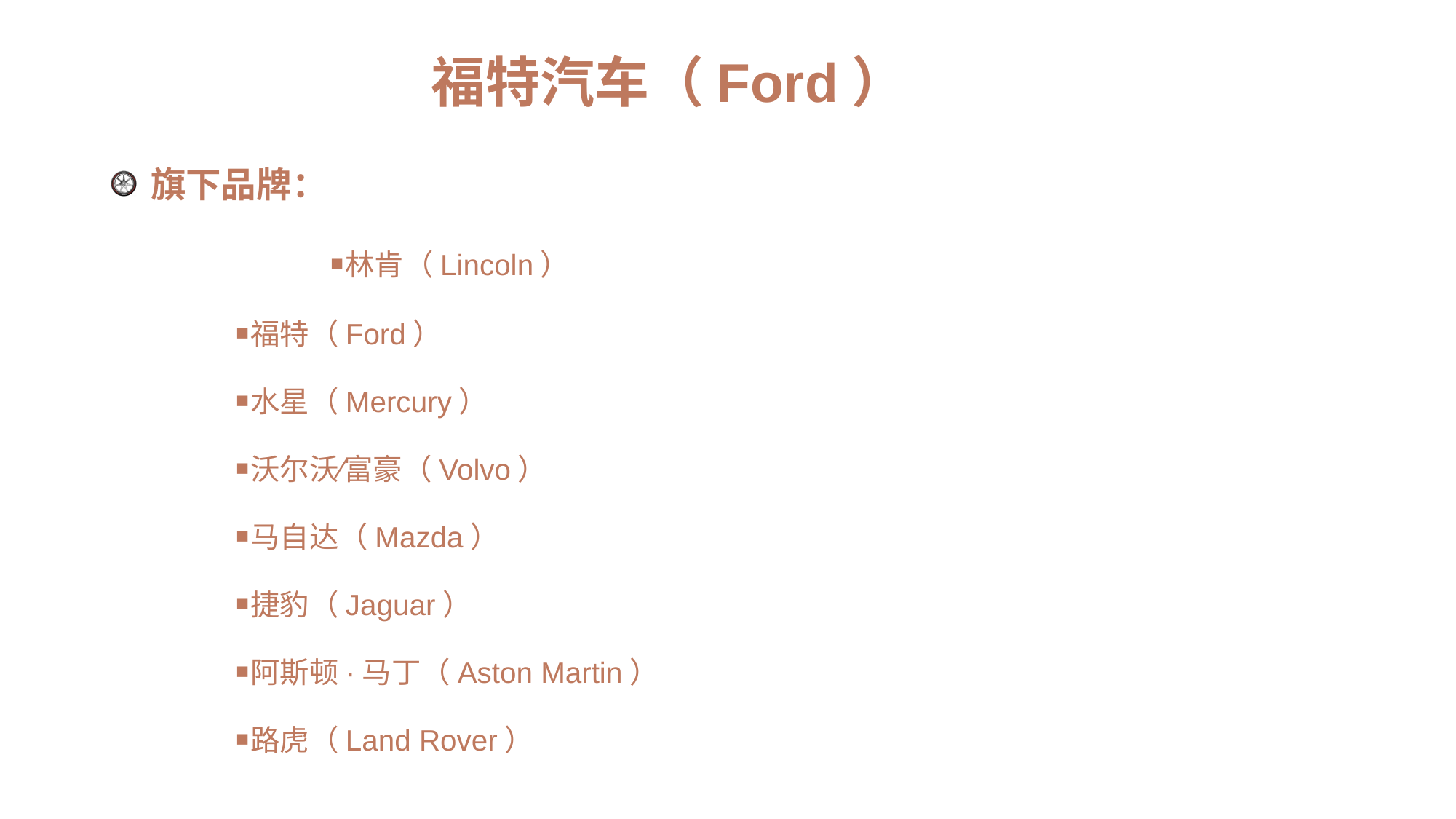

福特汽车（Ford）
旗下品牌：
                           ￭林肯（Lincoln）
                  ￭福特（Ford）
                  ￭水星（Mercury）
                  ￭沃尔沃⁄富豪（Volvo）
                  ￭马自达（Mazda）
                  ￭捷豹（Jaguar）
                  ￭阿斯顿·马丁（Aston Martin）
                  ￭路虎（Land Rover）